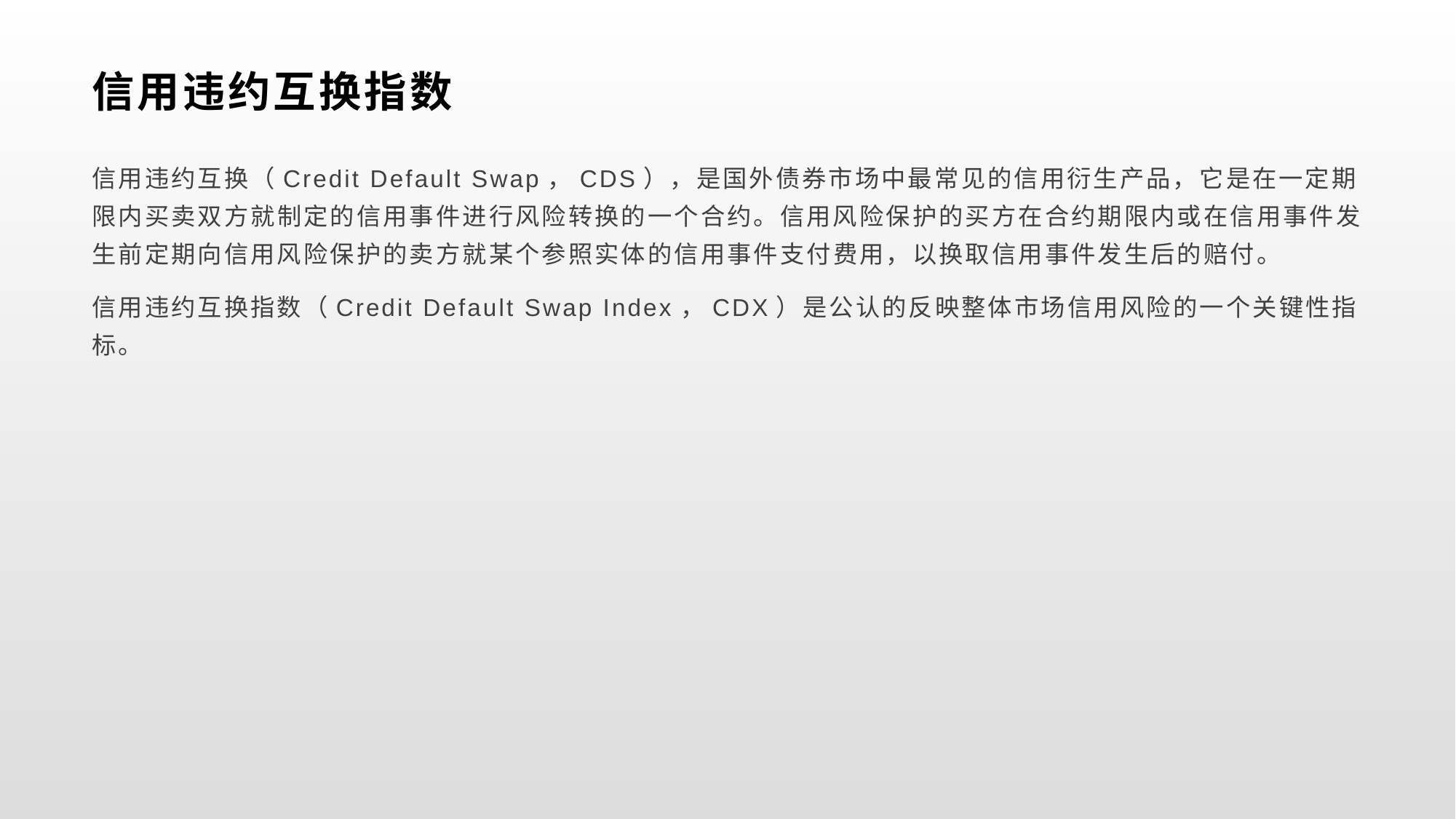

# 信用违约互换指数
信用违约互换（Credit Default Swap，CDS），是国外债券市场中最常见的信用衍生产品，它是在一定期限内买卖双方就制定的信用事件进行风险转换的一个合约。信用风险保护的买方在合约期限内或在信用事件发生前定期向信用风险保护的卖方就某个参照实体的信用事件支付费用，以换取信用事件发生后的赔付。
信用违约互换指数（Credit Default Swap Index，CDX）是公认的反映整体市场信用风险的一个关键性指标。